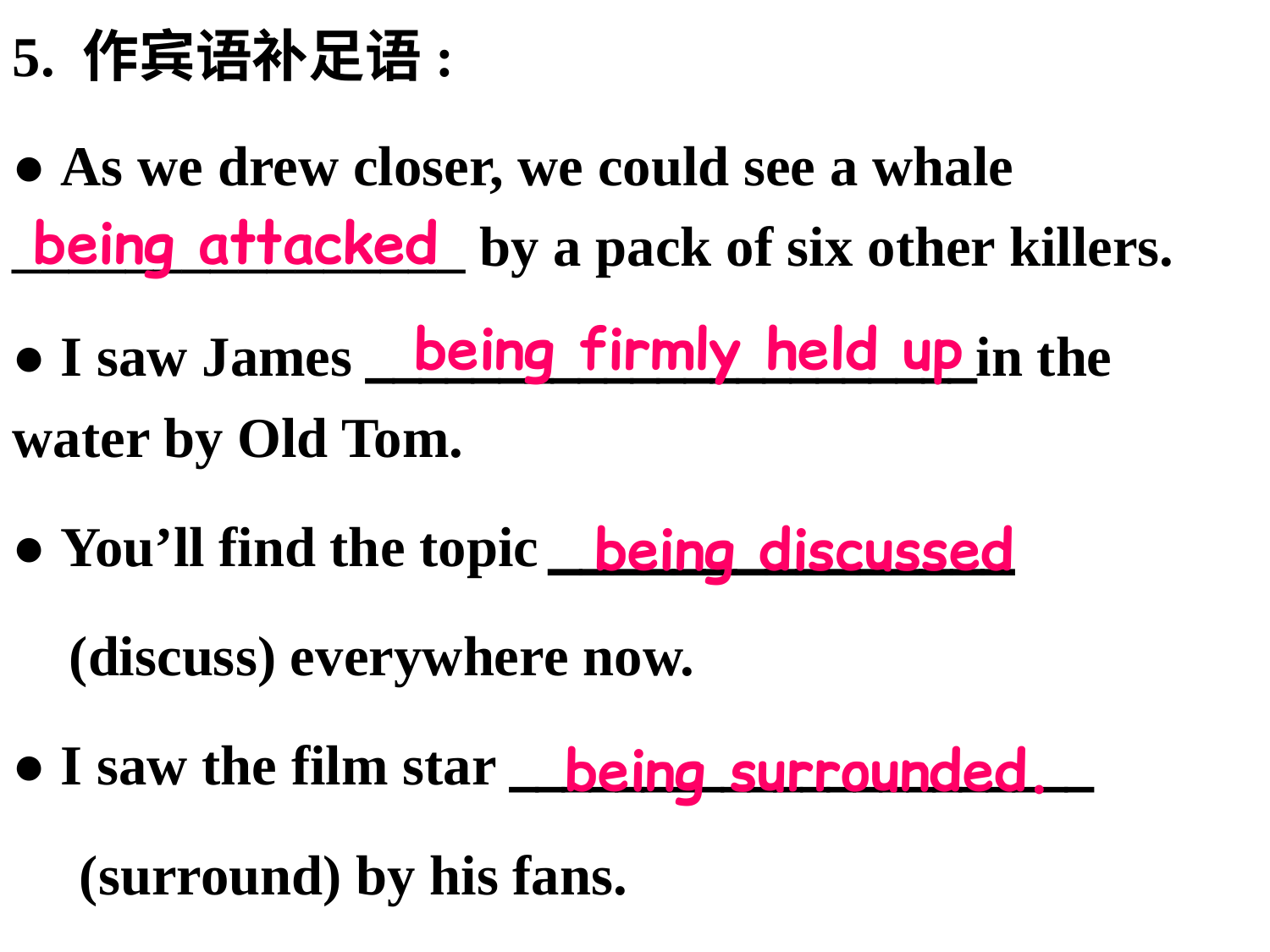

5. 作宾语补足语:
● As we drew closer, we could see a whale ________________ by a pack of six other killers.
● I saw James _______________________in the  water by Old Tom.
● You’ll find the topic _______________
    (discuss) everywhere now.
● I saw the film star ______________________
      (surround) by his fans.
being attacked
being firmly held up
being discussed
being surrounded.